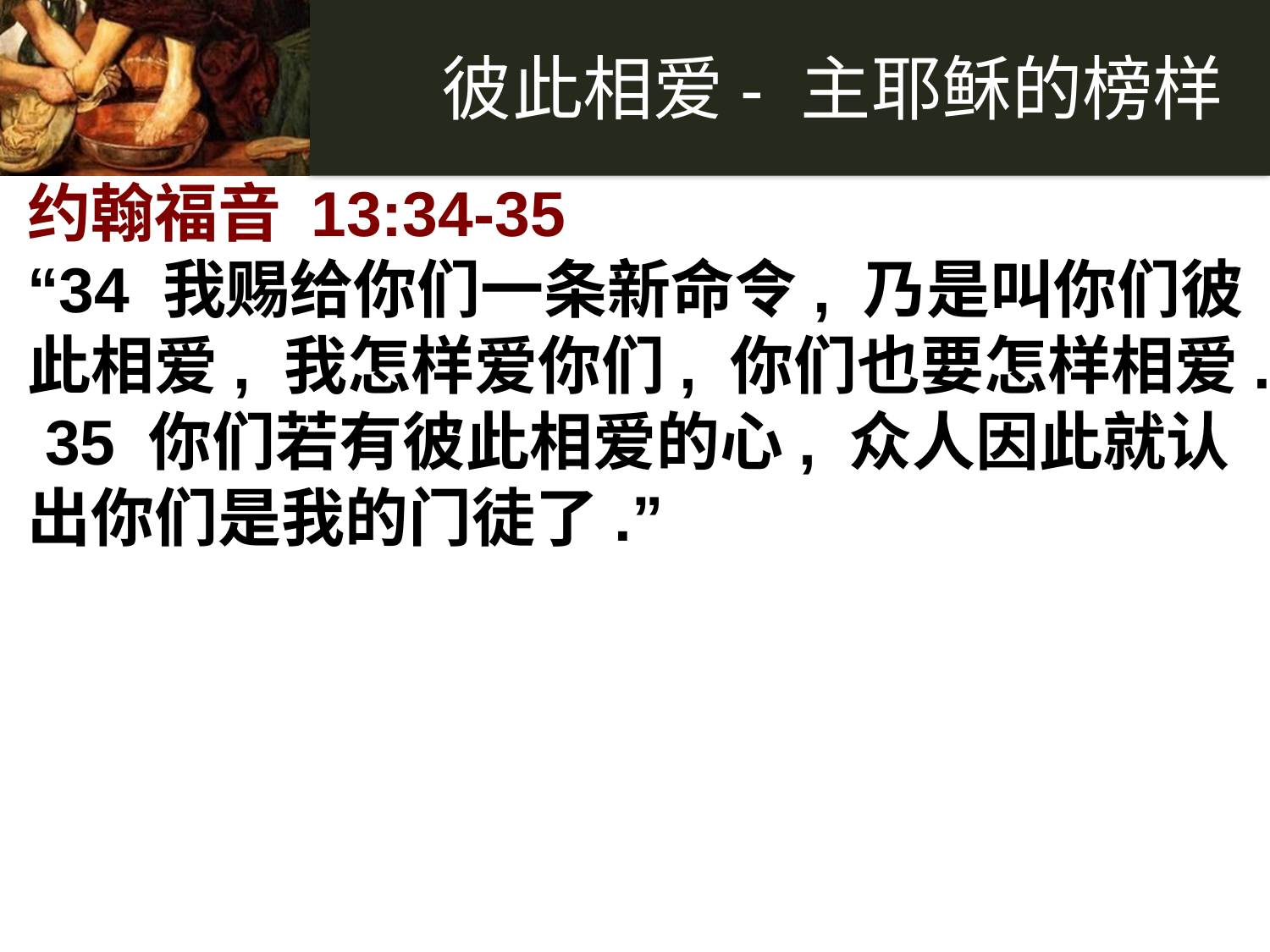

约翰福音 13:34-35
“34 我赐给你们一条新命令, 乃是叫你们彼此相爱, 我怎样爱你们, 你们也要怎样相爱. 35 你们若有彼此相爱的心, 众人因此就认出你们是我的门徒了.”